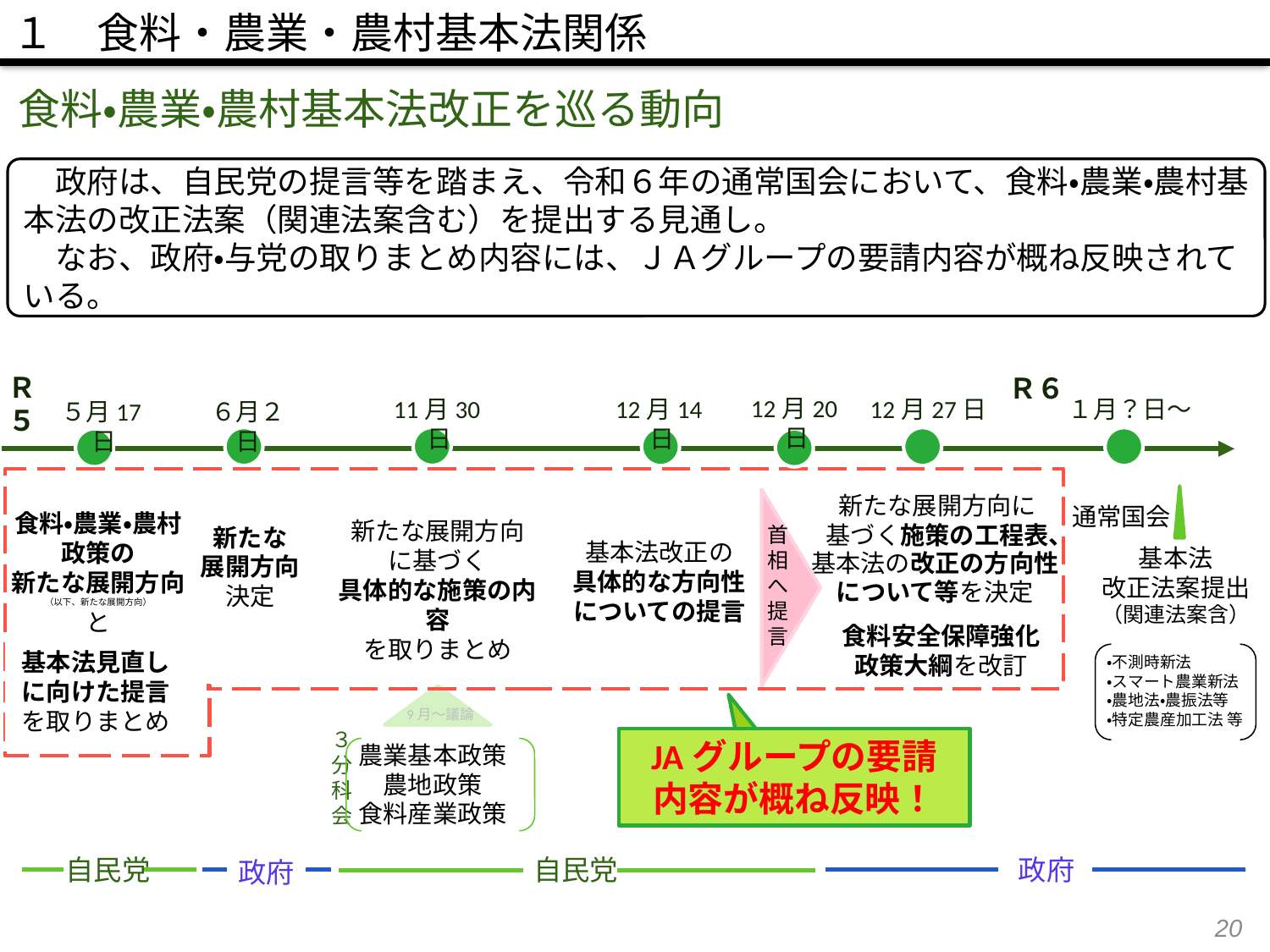

１　食料・農業・農村基本法関係
食料・農業・農村基本法改正を巡る動向
　政府は、自民党の提言等を踏まえ、令和６年の通常国会において、食料・農業・農村基本法の改正法案（関連法案含む）を提出する見通し。
　なお、政府・与党の取りまとめ内容には、ＪＡグループの要請内容が概ね反映されている。
Ｒ５
Ｒ６
12月20日
11月30日
12月14日
12月27日
１月？日～
５月17日
６月２日

新たな展開方向に
基づく施策の工程表、

通常国会
食料・農業・農村政策の
新たな展開方向
（以下、新たな展開方向）
と
新たな展開方向
に基づく
具体的な施策の内容
を取りまとめ
首相へ提言
新たな
展開方向
決定
基本法改正の
具体的な方向性
についての提言
基本法
改正法案提出
（関連法案含）
基本法の改正の方向性
について等を決定

食料安全保障強化
政策大綱を改訂
基本法見直し
に向けた提言
を取りまとめ

・不測時新法
・スマート農業新法
・農地法・農振法等
・特定農産加工法 等

9月～議論
３
JAグループの要請
内容が概ね反映！
農業基本政策
農地政策
食料産業政策

分科会
自民党
政府
自民党
政府

20